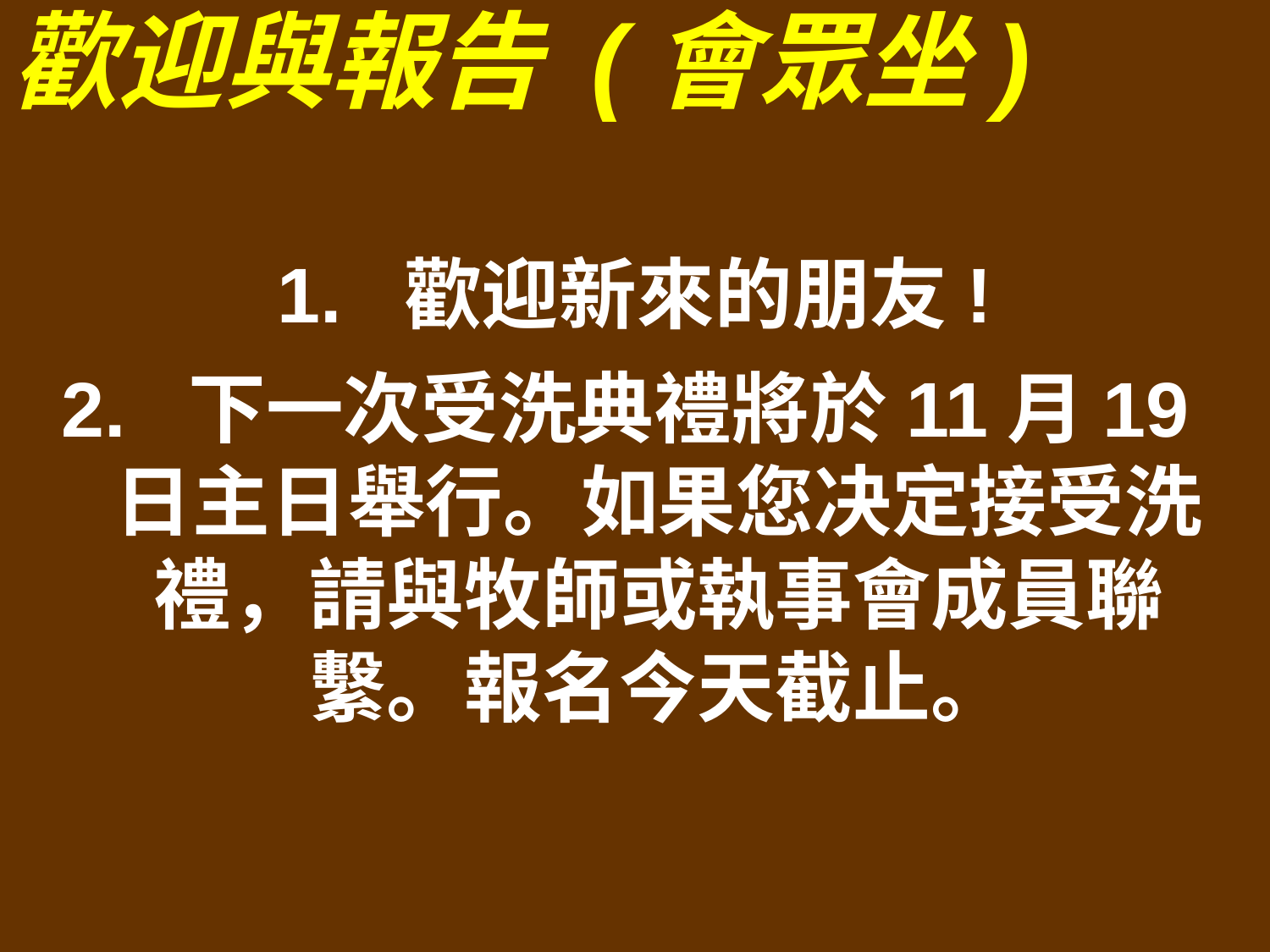

歡迎與報告 (會眾坐)

1.  歡迎新來的朋友!
2.  下一次受洗典禮將於11月19日主日舉行。如果您决定接受洗禮，請與牧師或執事會成員聯繫。報名今天截止。